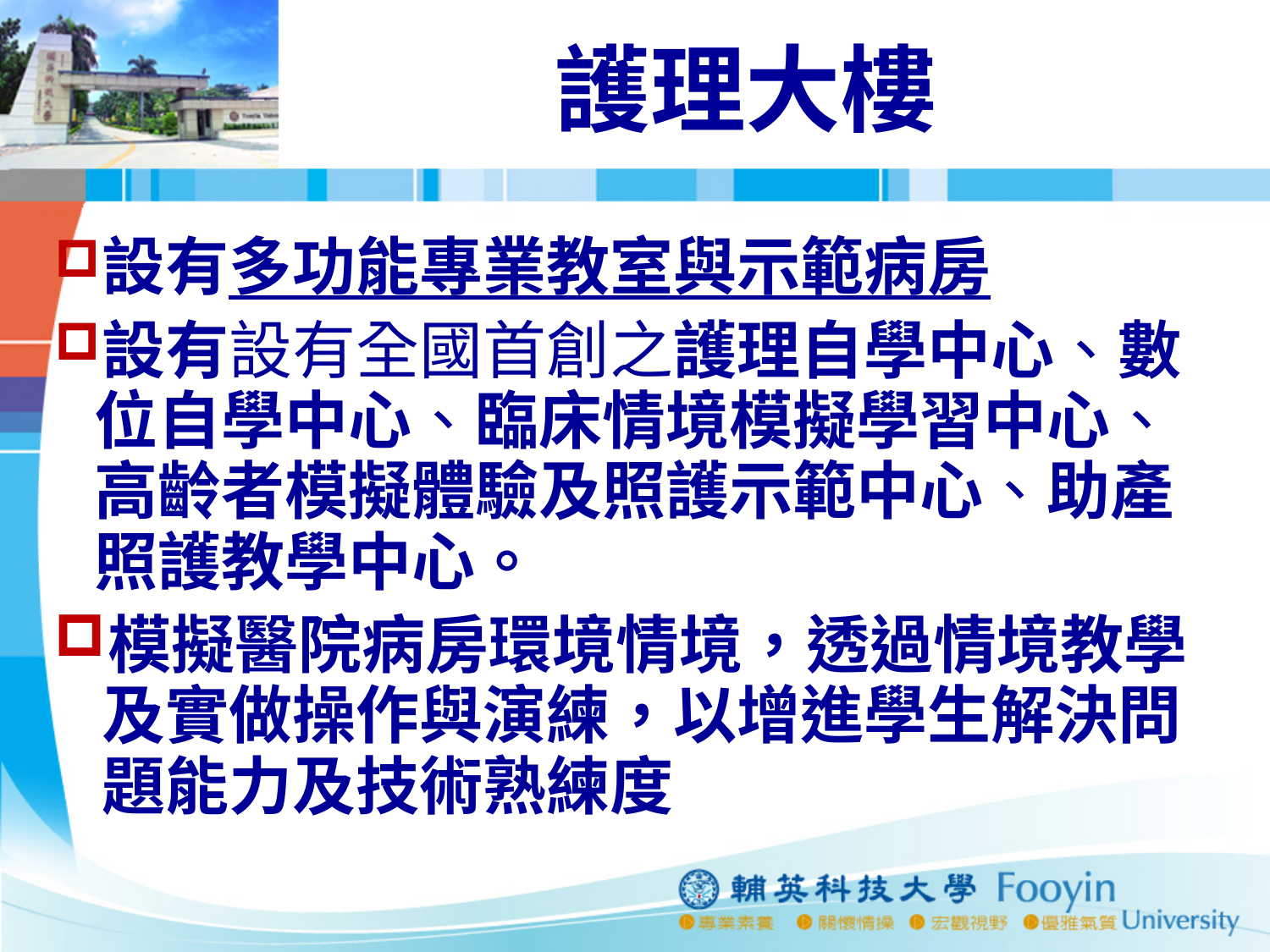

# 護理大樓
設有多功能專業教室與示範病房
設有設有全國首創之護理自學中心、數位自學中心、臨床情境模擬學習中心、高齡者模擬體驗及照護示範中心、助產照護教學中心。
模擬醫院病房環境情境，透過情境教學及實做操作與演練，以增進學生解決問題能力及技術熟練度